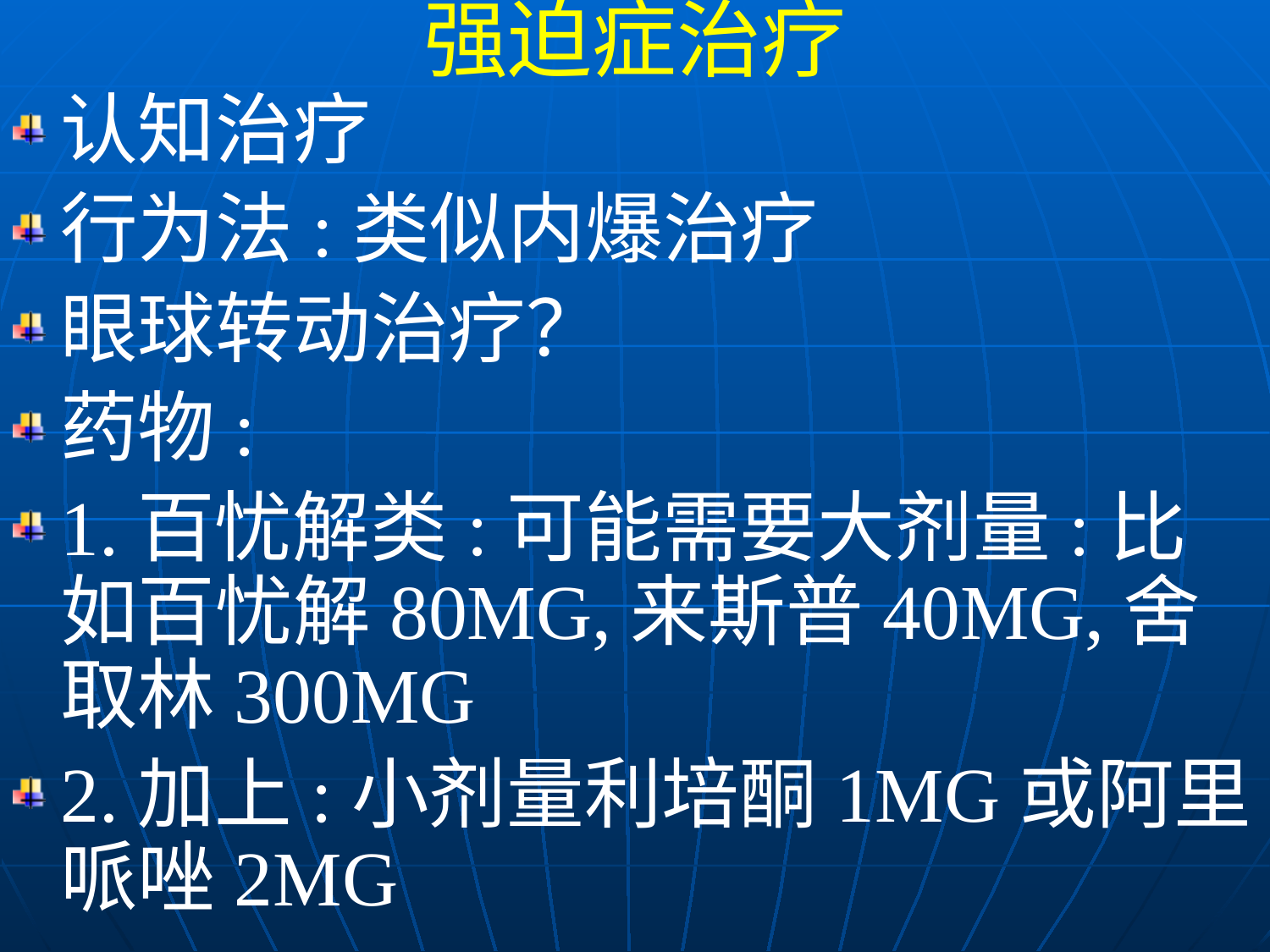

强迫症治疗
认知治疗
行为法:类似内爆治疗
眼球转动治疗？
药物:
1.百忧解类:可能需要大剂量:比如百忧解80MG,来斯普40MG,舍取林300MG
2.加上:小剂量利培酮1MG或阿里哌唑2MG